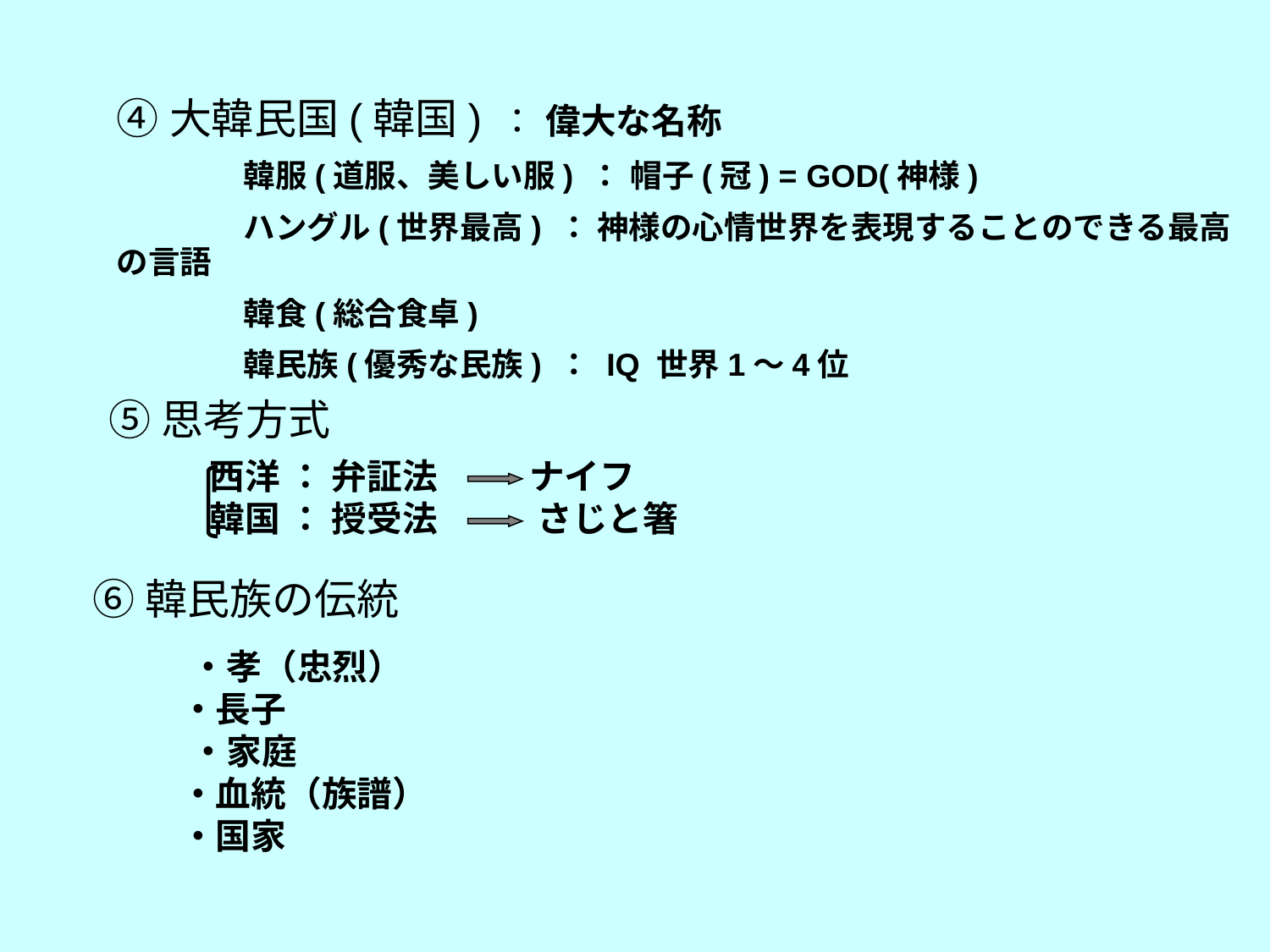

④大韓民国(韓国) ： 偉大な名称
　　　　韓服(道服、美しい服) ： 帽子(冠) = GOD(神様)
　　　　ハングル(世界最高) ： 神様の心情世界を表現することのできる最高の言語
　　　　韓食(総合食卓)
　　　　韓民族(優秀な民族) ： IQ 世界1～4位
⑤思考方式
西洋 ： 弁証法 　      ナイフ
韓国 ： 授受法　       さじと箸

⑥韓民族の伝統

　・孝（忠烈）
  ・長子
　・家庭
  ・血統（族譜）
  ・国家